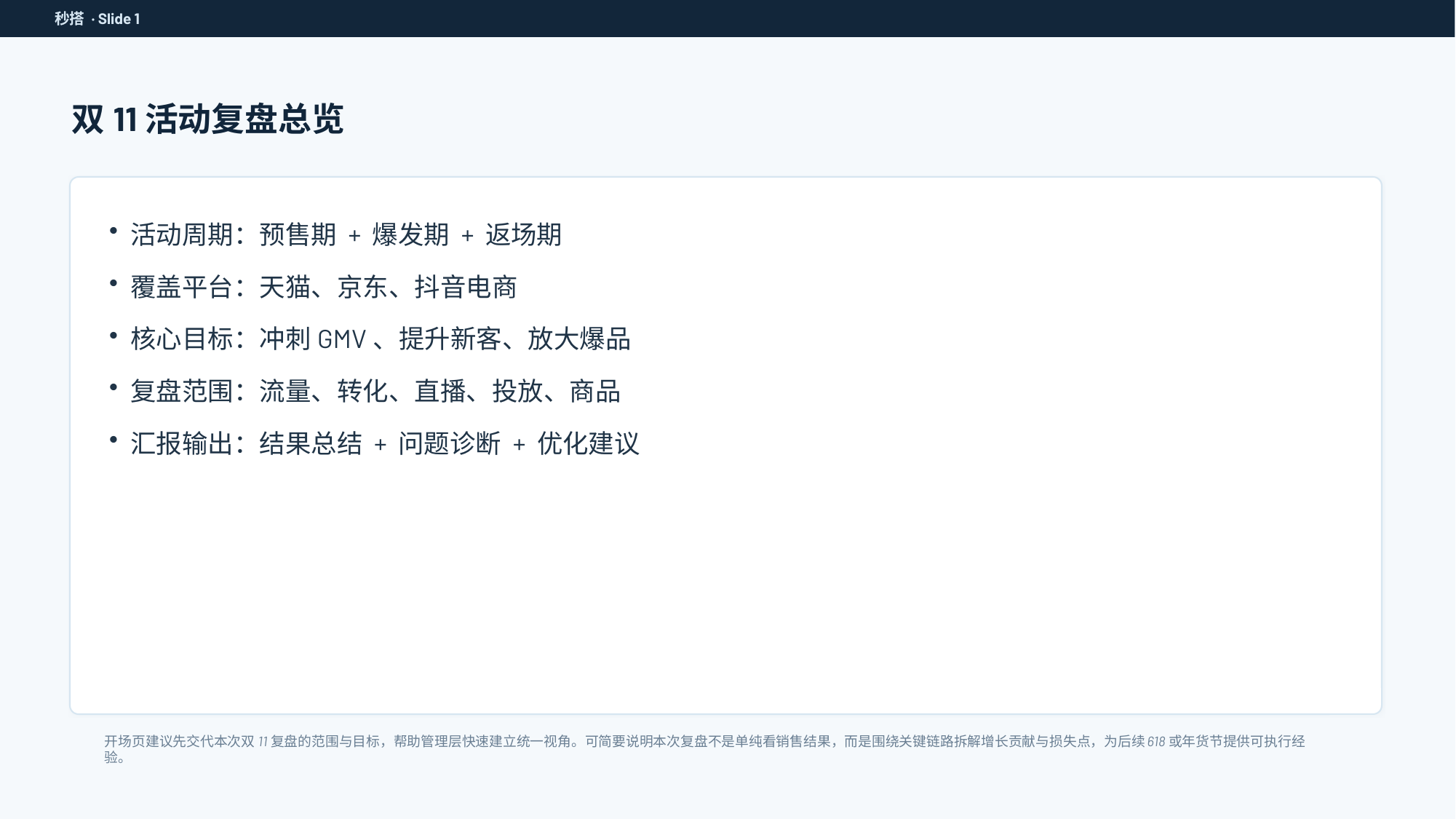

秒搭 · Slide 1
双11活动复盘总览

活动周期：预售期 + 爆发期 + 返场期
覆盖平台：天猫、京东、抖音电商
核心目标：冲刺GMV、提升新客、放大爆品
复盘范围：流量、转化、直播、投放、商品
汇报输出：结果总结 + 问题诊断 + 优化建议
开场页建议先交代本次双11复盘的范围与目标，帮助管理层快速建立统一视角。可简要说明本次复盘不是单纯看销售结果，而是围绕关键链路拆解增长贡献与损失点，为后续618或年货节提供可执行经验。